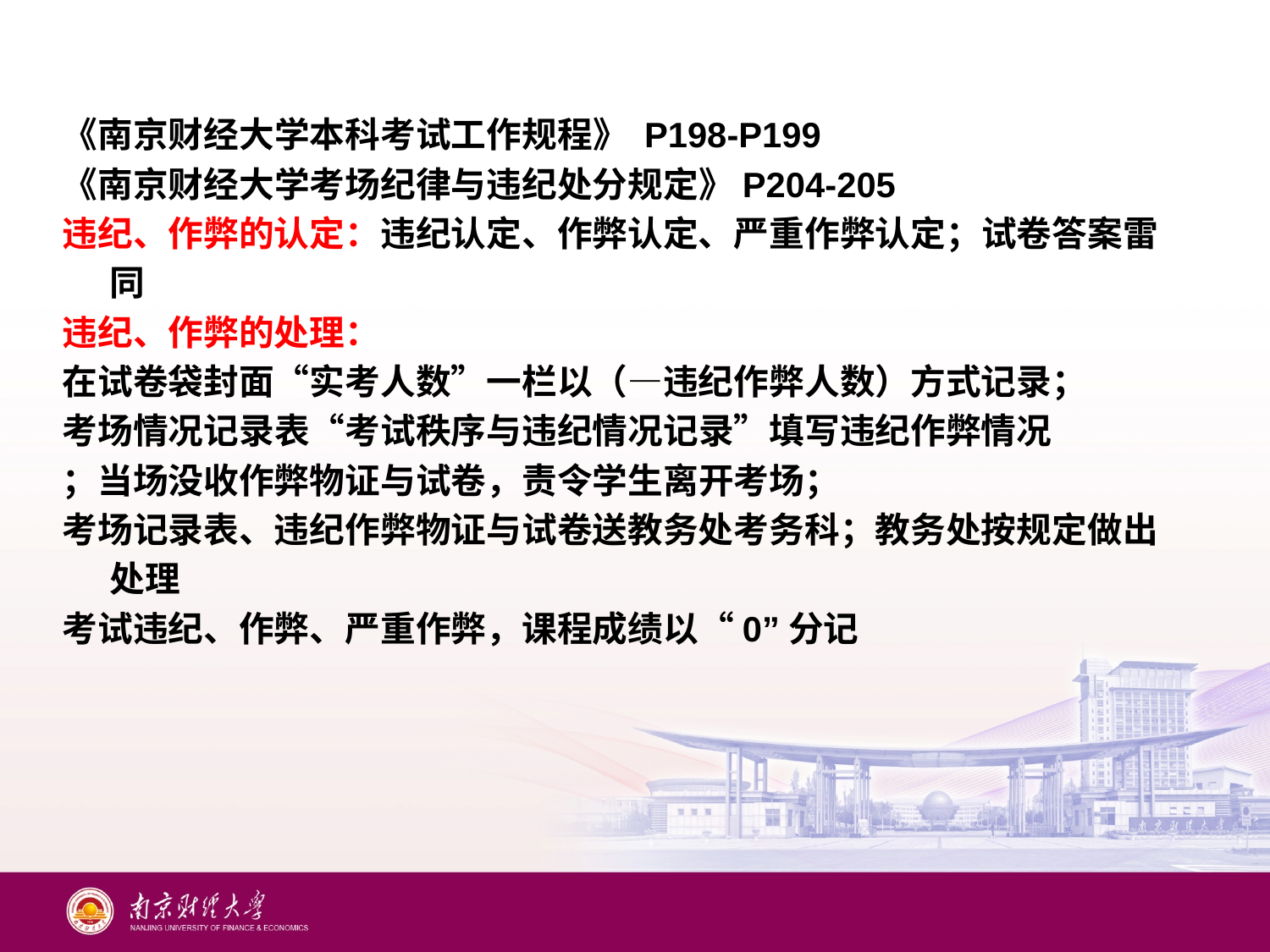

#
《南京财经大学本科考试工作规程》 P198-P199
《南京财经大学考场纪律与违纪处分规定》P204-205
违纪、作弊的认定：违纪认定、作弊认定、严重作弊认定；试卷答案雷同
违纪、作弊的处理：
在试卷袋封面“实考人数”一栏以（—违纪作弊人数）方式记录；
考场情况记录表“考试秩序与违纪情况记录”填写违纪作弊情况
；当场没收作弊物证与试卷，责令学生离开考场；
考场记录表、违纪作弊物证与试卷送教务处考务科；教务处按规定做出处理
考试违纪、作弊、严重作弊，课程成绩以“0”分记